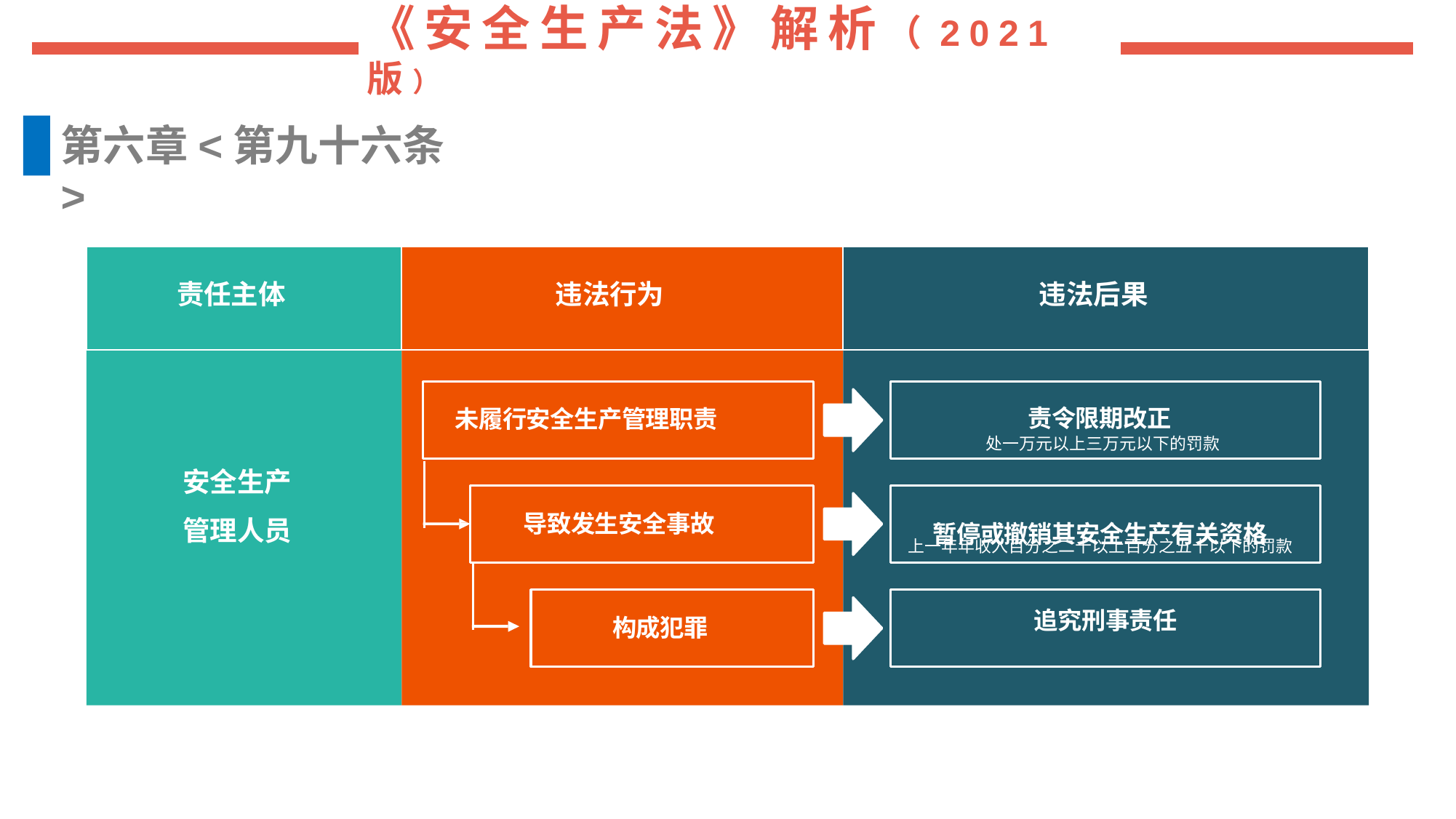

第六章<第九十六条>

责任主体
违法行为
违法后果

责令限期改正

暂停或撤销其安全生产有关资格
 追究刑事责任
未履行安全生产管理职责
安全生产 管理人员

导致发生安全事故

构成犯罪

处一万元以上三万元以下的罚款
上一年年收入百分之二十以上百分之五十以下的罚款